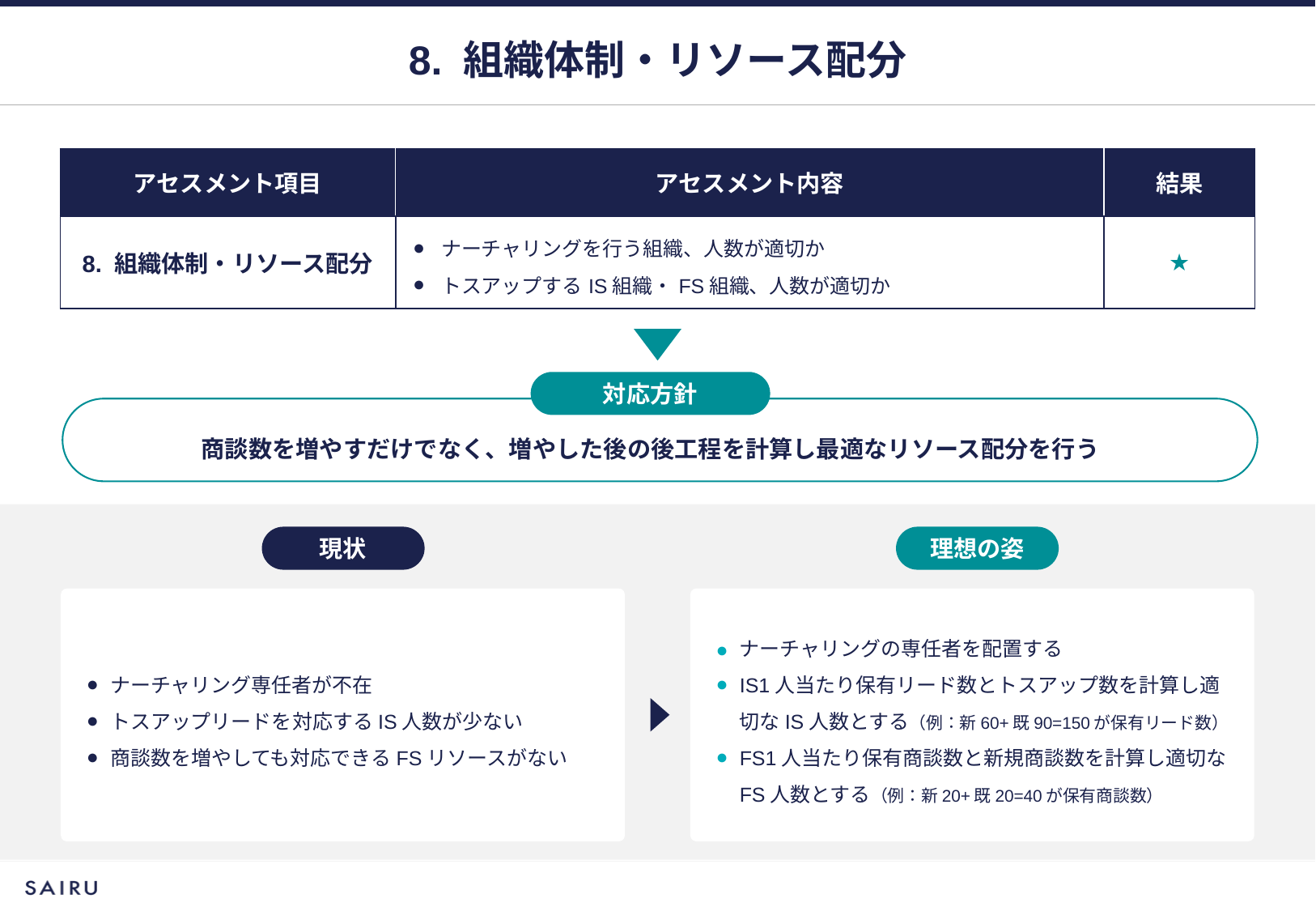

# 8. 組織体制・リソース配分
| アセスメント項目 | アセスメント内容 | 結果 |
| --- | --- | --- |
| 8. 組織体制・リソース配分 | ナーチャリングを行う組織、人数が適切か トスアップするIS組織・FS組織、人数が適切か | ★ |

対応方針

商談数を増やすだけでなく、増やした後の後工程を計算し最適なリソース配分を行う

現状
理想の姿
ナーチャリング専任者が不在
トスアップリードを対応するIS人数が少ない
商談数を増やしても対応できるFSリソースがない
ナーチャリングの専任者を配置する
IS1人当たり保有リード数とトスアップ数を計算し適切なIS人数とする（例：新60+既90=150が保有リード数）
FS1人当たり保有商談数と新規商談数を計算し適切なFS人数とする（例：新20+既20=40が保有商談数）